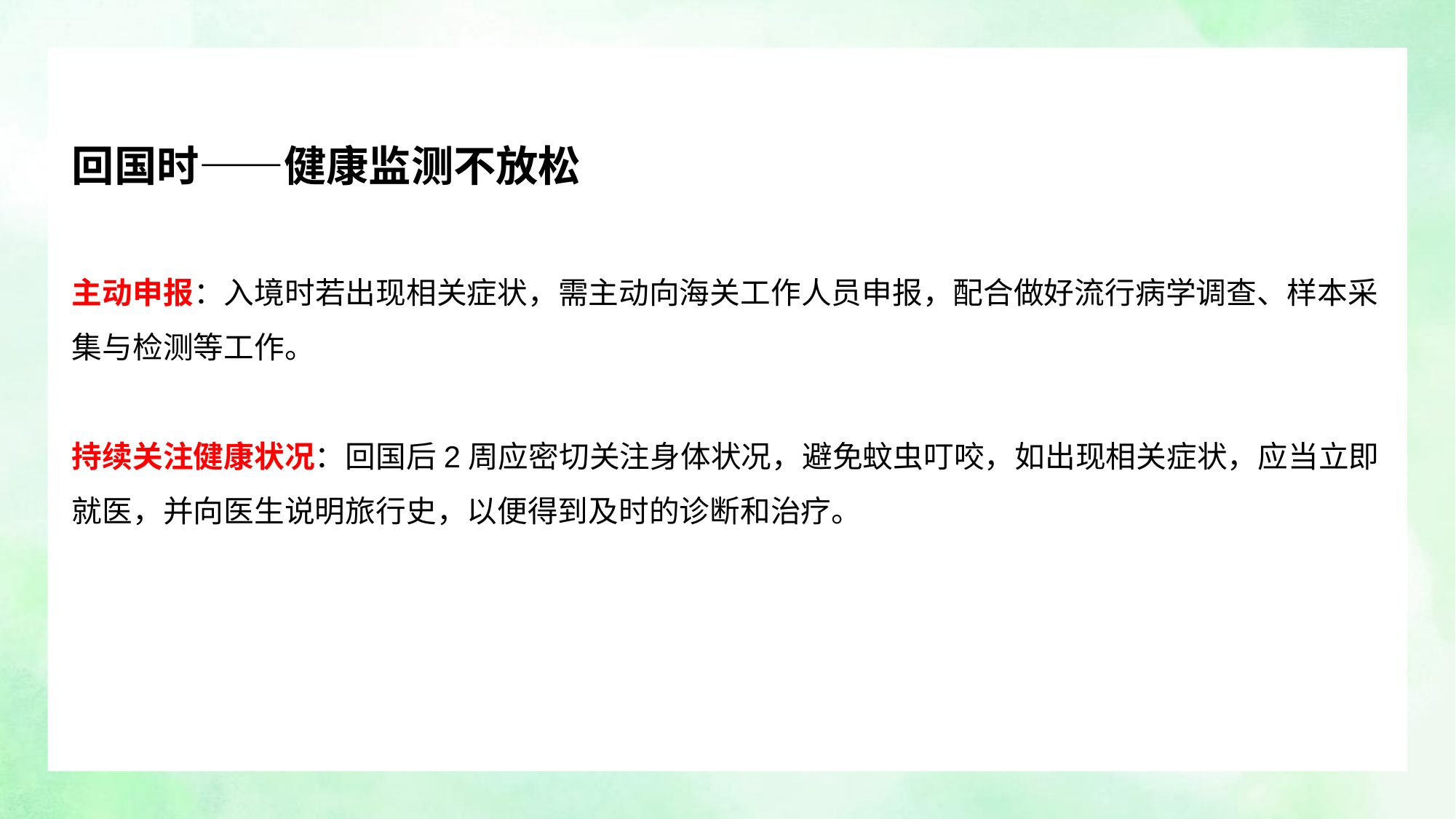

回国时——健康监测不放松

主动申报：入境时若出现相关症状，需主动向海关工作人员申报，配合做好流行病学调查、样本采集与检测等工作。

持续关注健康状况：回国后2周应密切关注身体状况，避免蚊虫叮咬，如出现相关症状，应当立即就医，并向医生说明旅行史，以便得到及时的诊断和治疗。